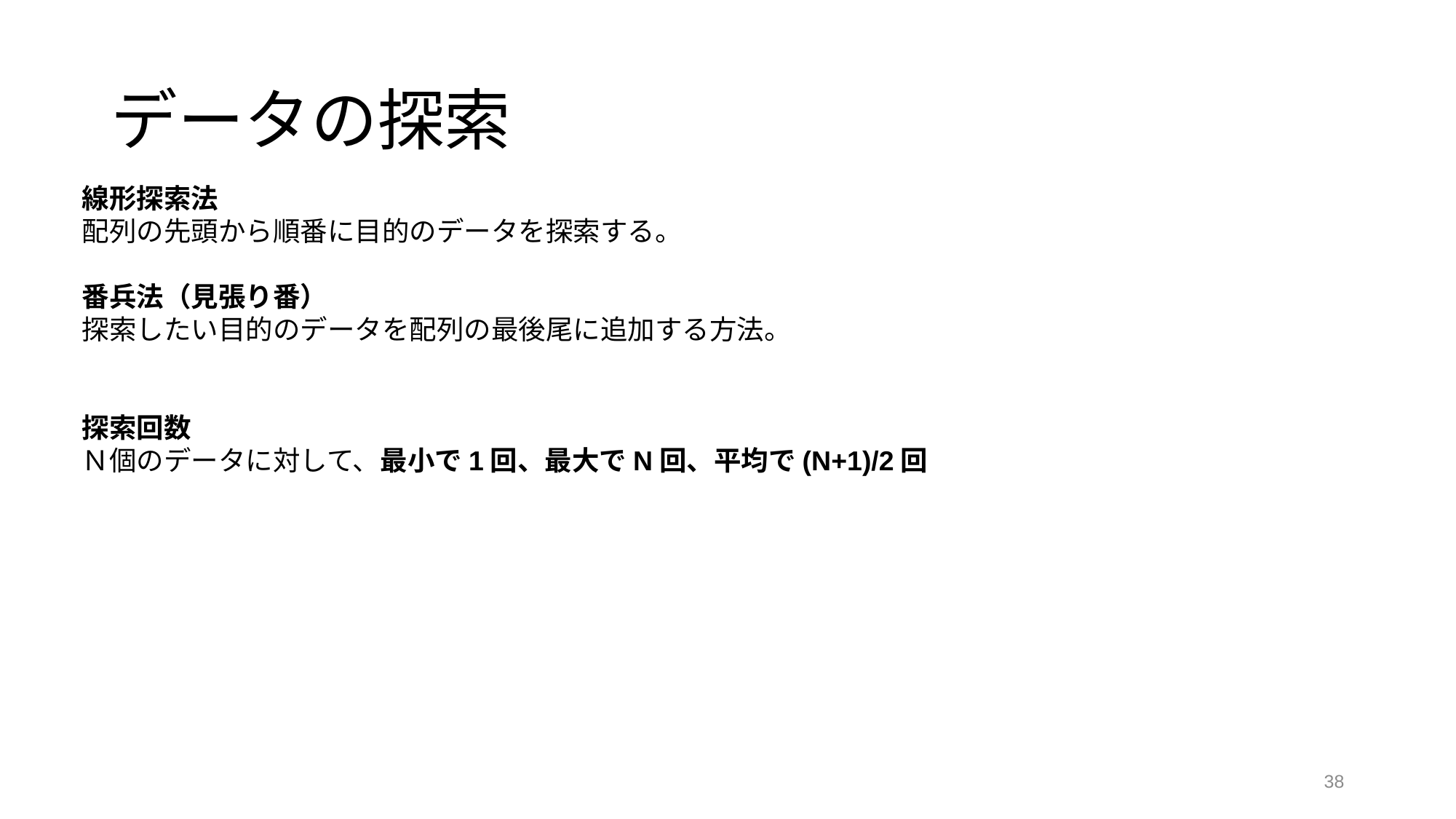

# データの探索
線形探索法
配列の先頭から順番に目的のデータを探索する。

番兵法（見張り番）
探索したい目的のデータを配列の最後尾に追加する方法。

探索回数
Ｎ個のデータに対して、最小で1回、最大でN回、平均で(N+1)/2回

38